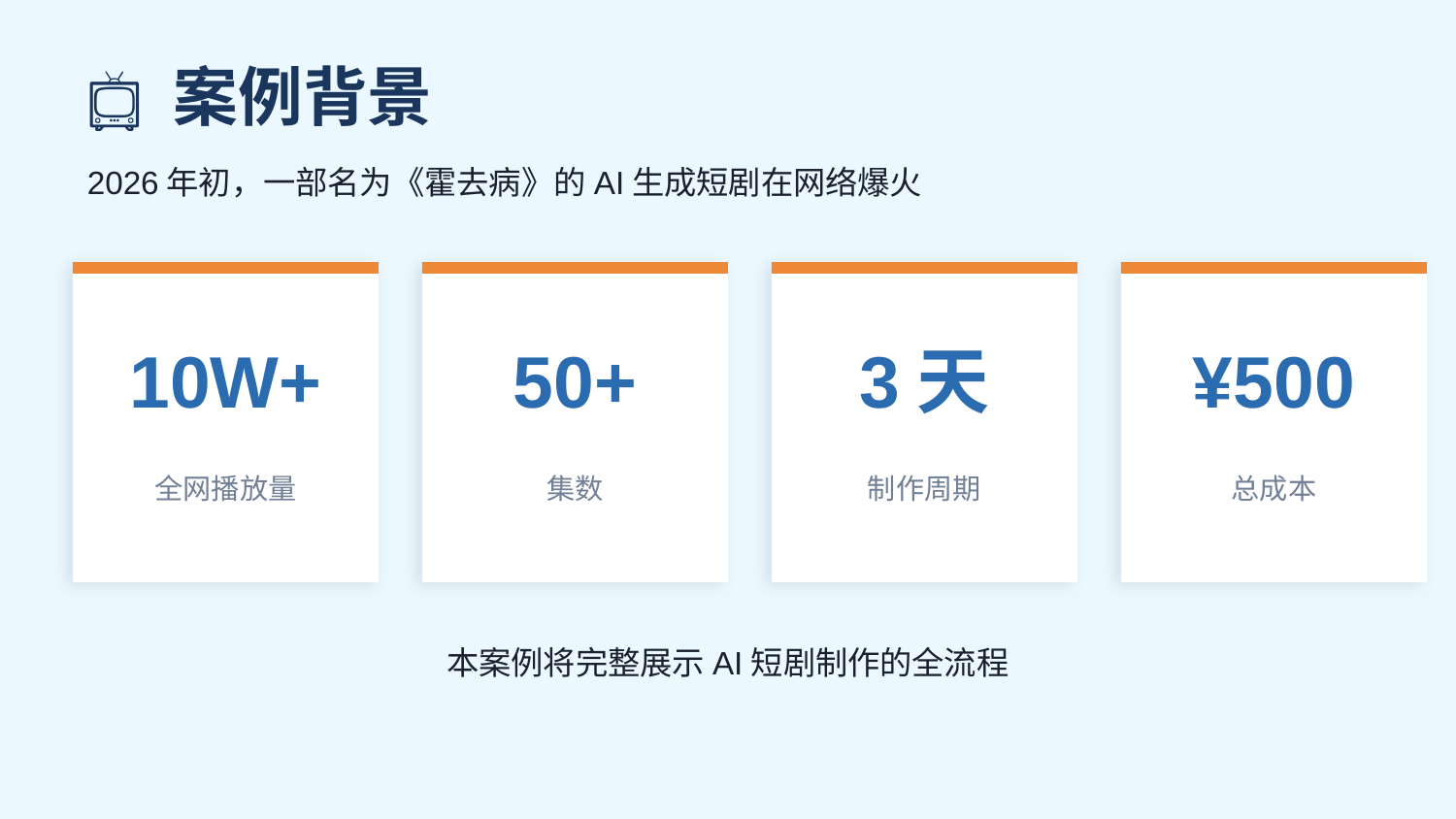

📺 案例背景
2026年初，一部名为《霍去病》的AI生成短剧在网络爆火

10W+
50+
3天
¥500
全网播放量
集数
制作周期
总成本
本案例将完整展示AI短剧制作的全流程